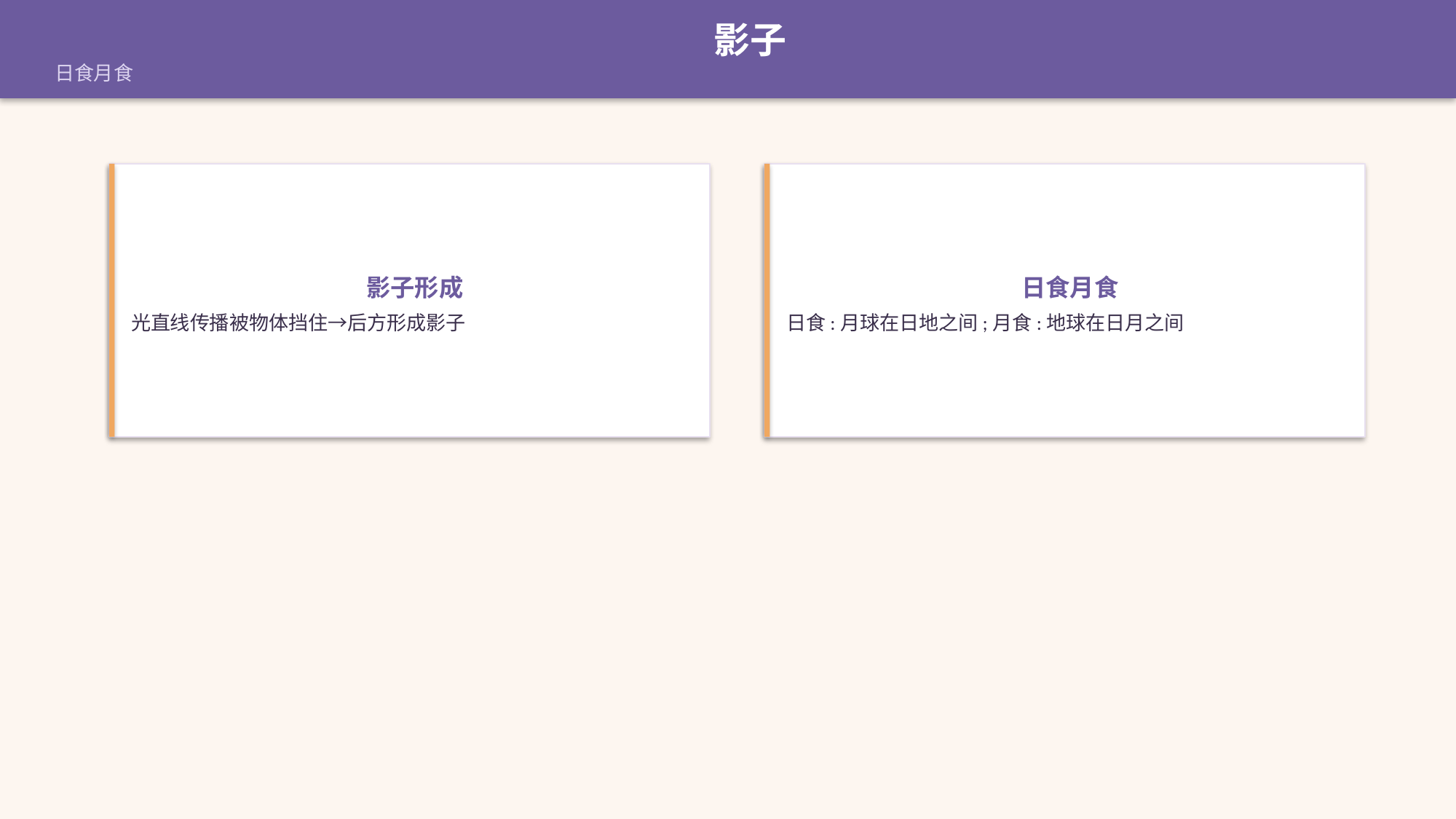

影子
日食月食
影子形成
光直线传播被物体挡住→后方形成影子

日食月食
日食:月球在日地之间;月食:地球在日月之间